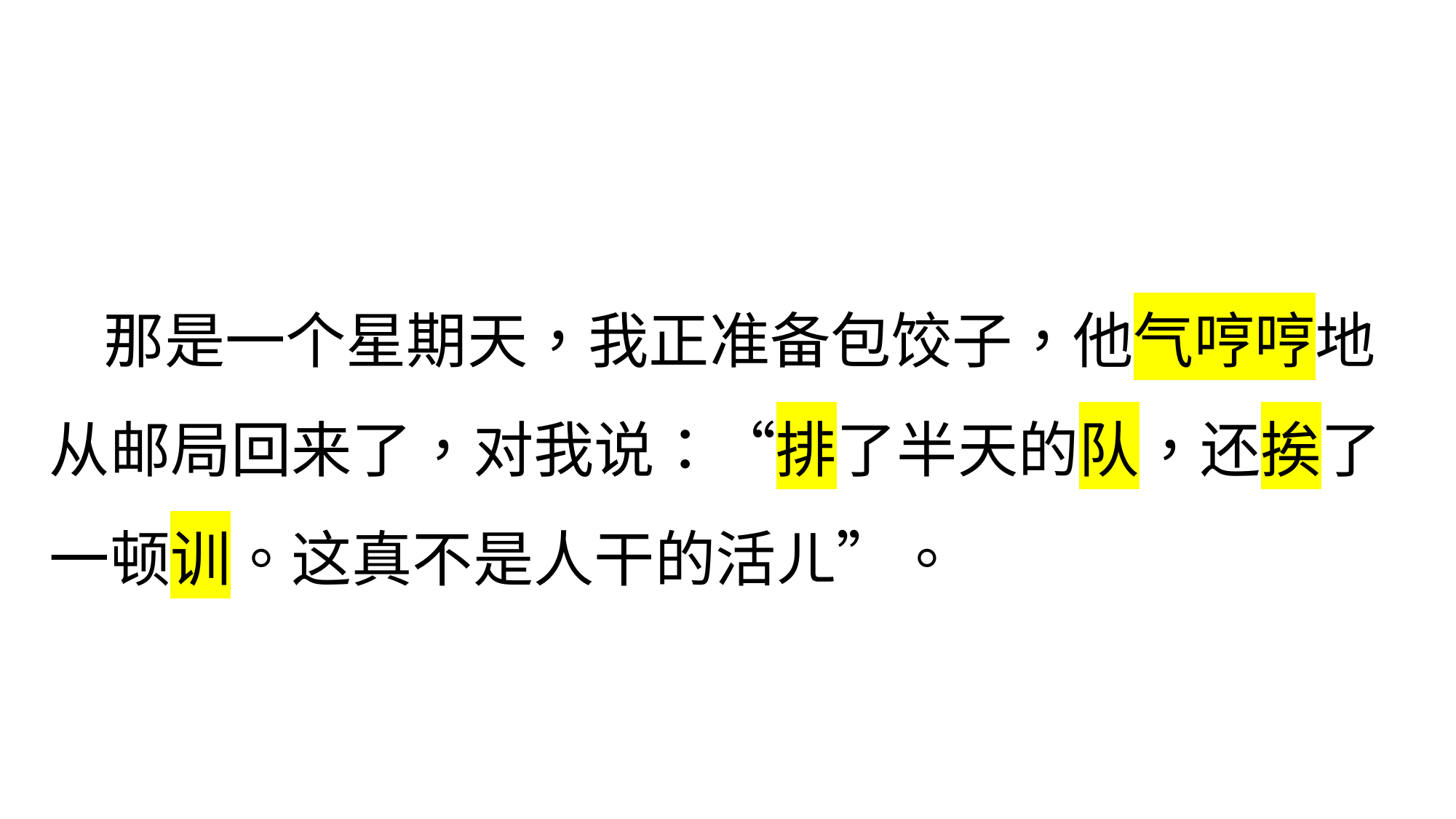

那是一个星期天，我正准备包饺子，他气哼哼地从邮局回来了，对我说：“排了半天的队，还挨了一顿训。这真不是人干的活ㄦ”。